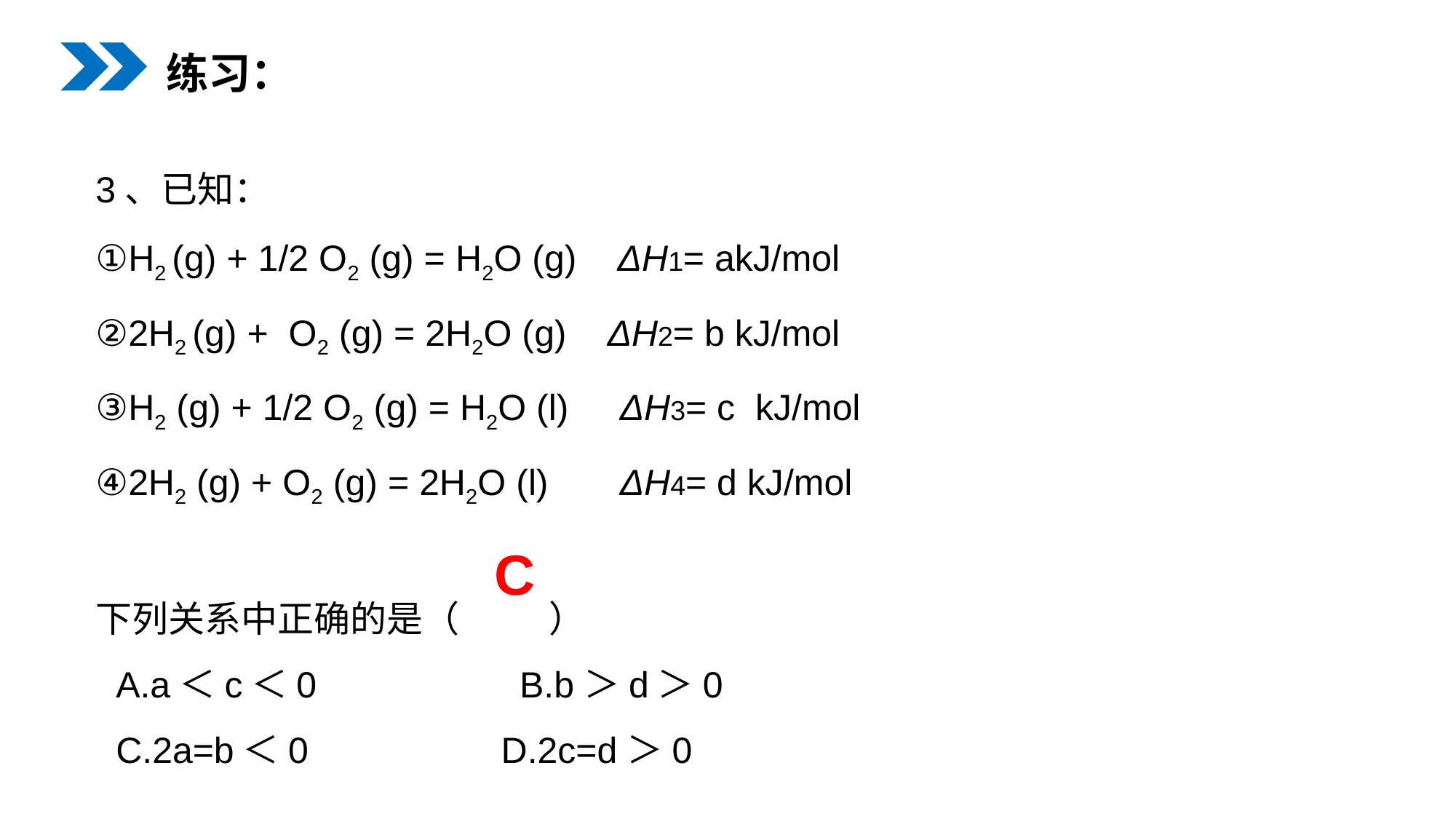

练习：
3、已知：
①H2 (g) + 1/2 O2 (g) = H2O (g)    ΔH1= akJ/mol
②2H2 (g) +  O2 (g) = 2H2O (g)    ΔH2= b kJ/mol
③H2 (g) + 1/2 O2 (g) = H2O (l)     ΔH3= c  kJ/mol
④2H2 (g) + O2 (g) = 2H2O (l)       ΔH4= d kJ/mol

下列关系中正确的是（           ）
  A.a＜c＜0                    B.b＞d＞0
  C.2a=b＜0                   D.2c=d＞0
C